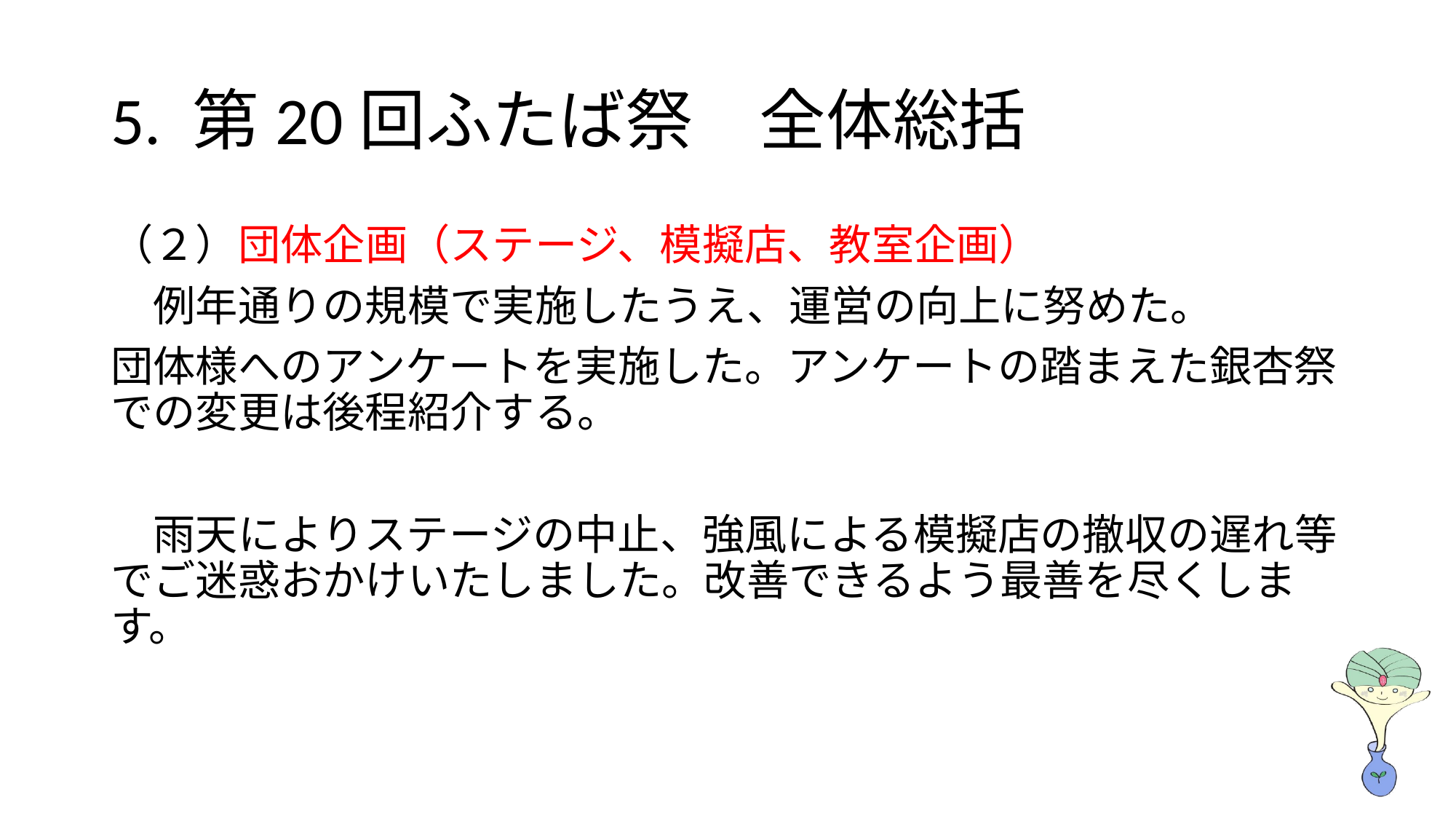

# 5. 第20回ふたば祭　全体総括
（２）団体企画（ステージ、模擬店、教室企画）
　例年通りの規模で実施したうえ、運営の向上に努めた。
団体様へのアンケートを実施した。アンケートの踏まえた銀杏祭での変更は後程紹介する。

　雨天によりステージの中止、強風による模擬店の撤収の遅れ等でご迷惑おかけいたしました。改善できるよう最善を尽くします。